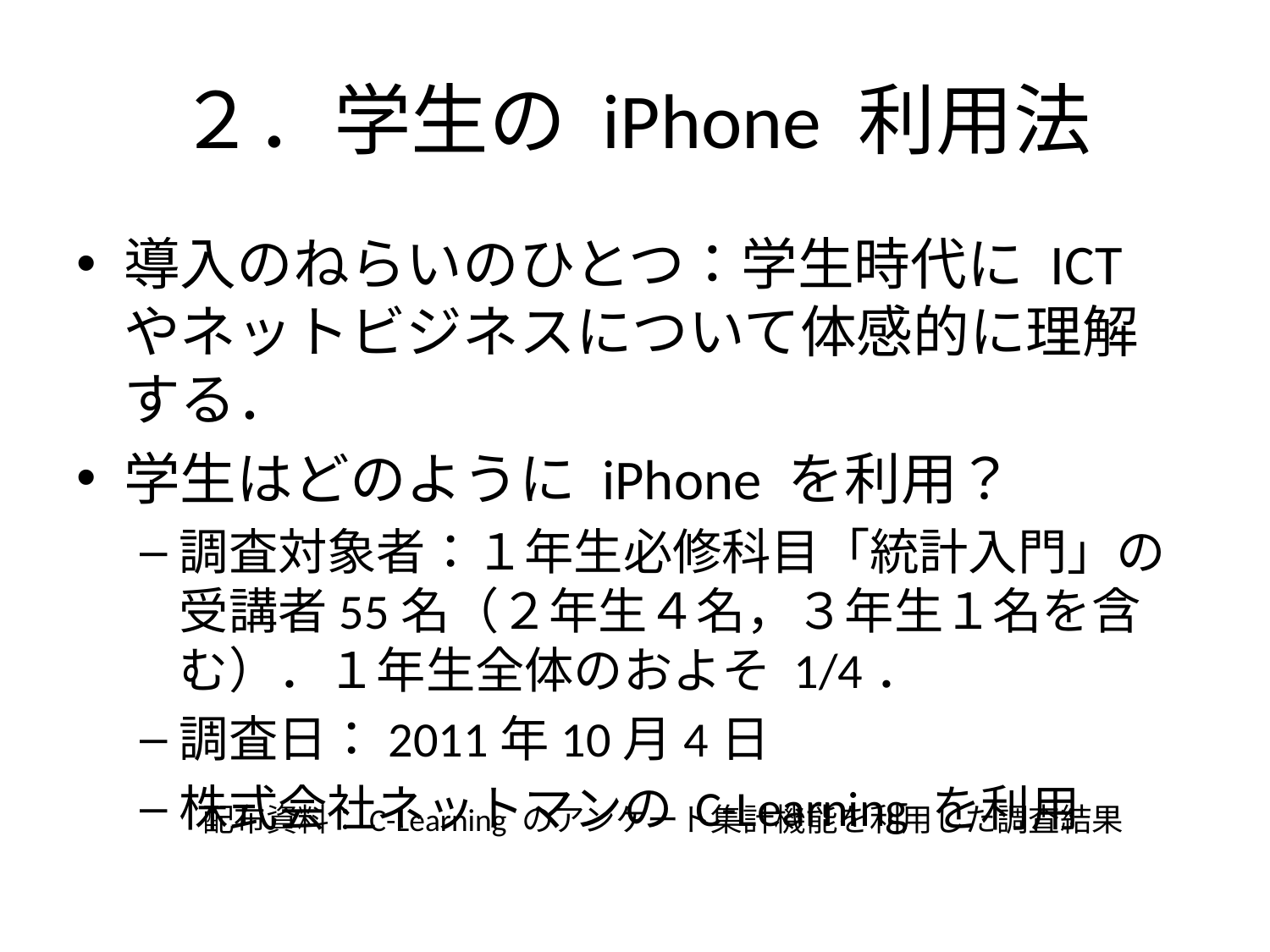

# ２．学生の iPhone 利用法
導入のねらいのひとつ：学生時代に ICT やネットビジネスについて体感的に理解する．
学生はどのように iPhone を利用？
調査対象者：１年生必修科目「統計入門」の受講者55名（２年生４名，３年生１名を含む）．１年生全体のおよそ 1/4．
調査日：2011年10月4日
株式会社ネットマンの C-Learning を利用
配布資料：C-Learning のアンケート集計機能を利用した調査結果